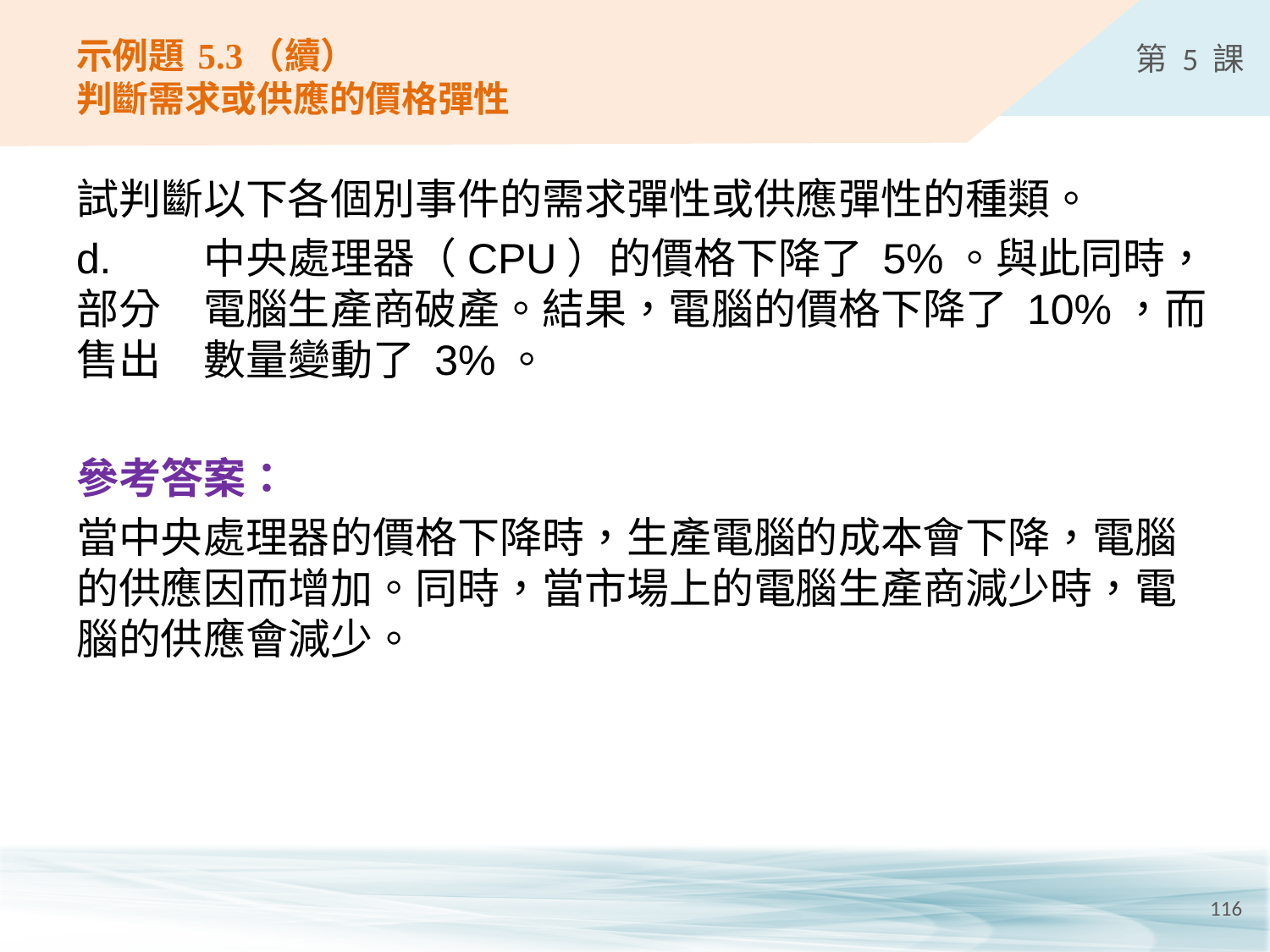

# 示例題 5.3（續） 判斷需求或供應的價格彈性
試判斷以下各個別事件的需求彈性或供應彈性的種類。
d.	中央處理器（CPU）的價格下降了 5%。與此同時，部分	電腦生產商破產。結果，電腦的價格下降了 10%，而售出	數量變動了 3%。

參考答案：
當中央處理器的價格下降時，生產電腦的成本會下降，電腦的供應因而增加。同時，當市場上的電腦生產商減少時，電腦的供應會減少。
116